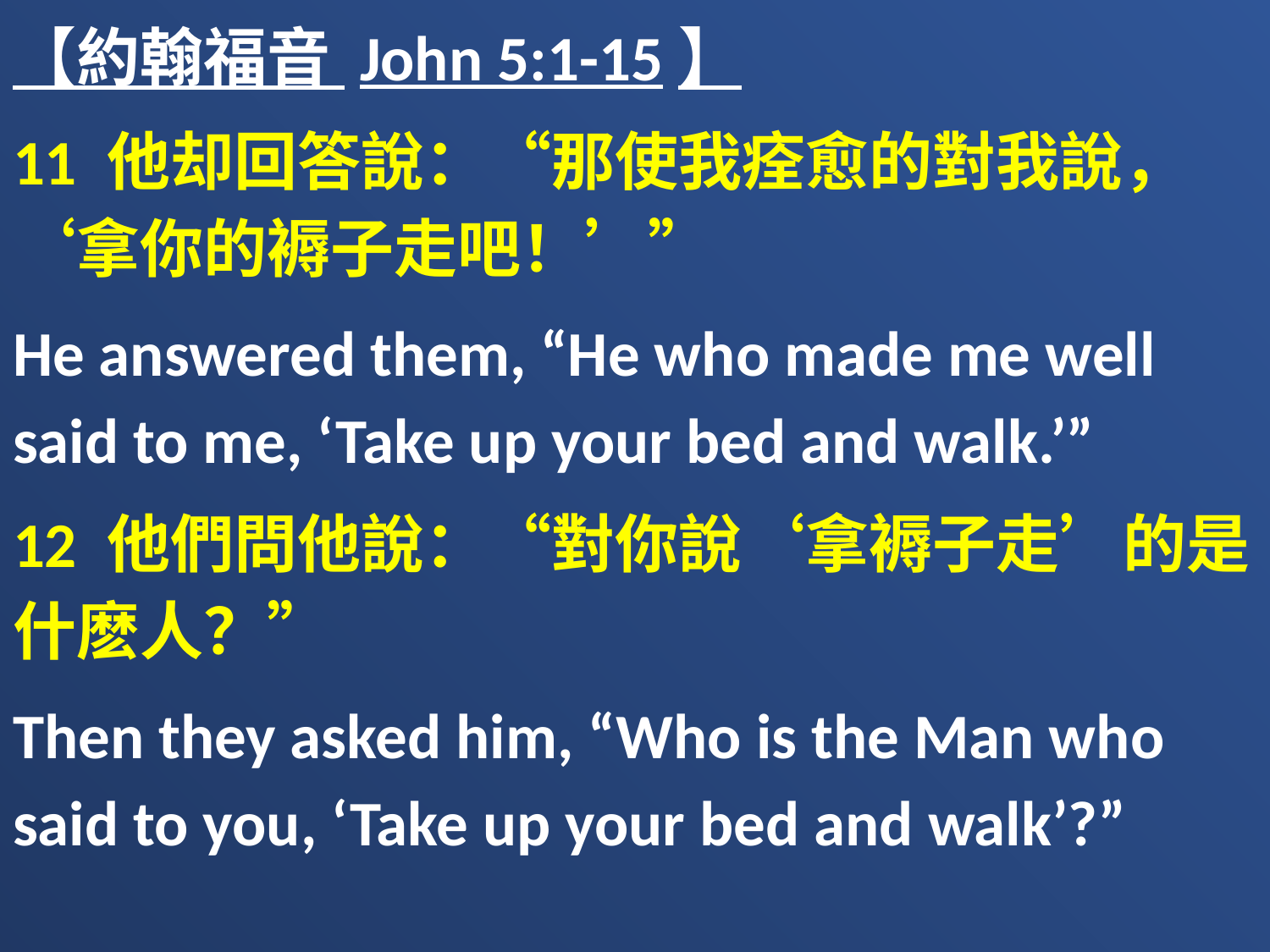

【約翰福音 John 5:1-15】
11 他却回答說：“那使我痊愈的對我說，‘拿你的褥子走吧！’”
He answered them, “He who made me well said to me, ‘Take up your bed and walk.’”
12 他們問他說：“對你說‘拿褥子走’的是什麽人？”
Then they asked him, “Who is the Man who said to you, ‘Take up your bed and walk’?”